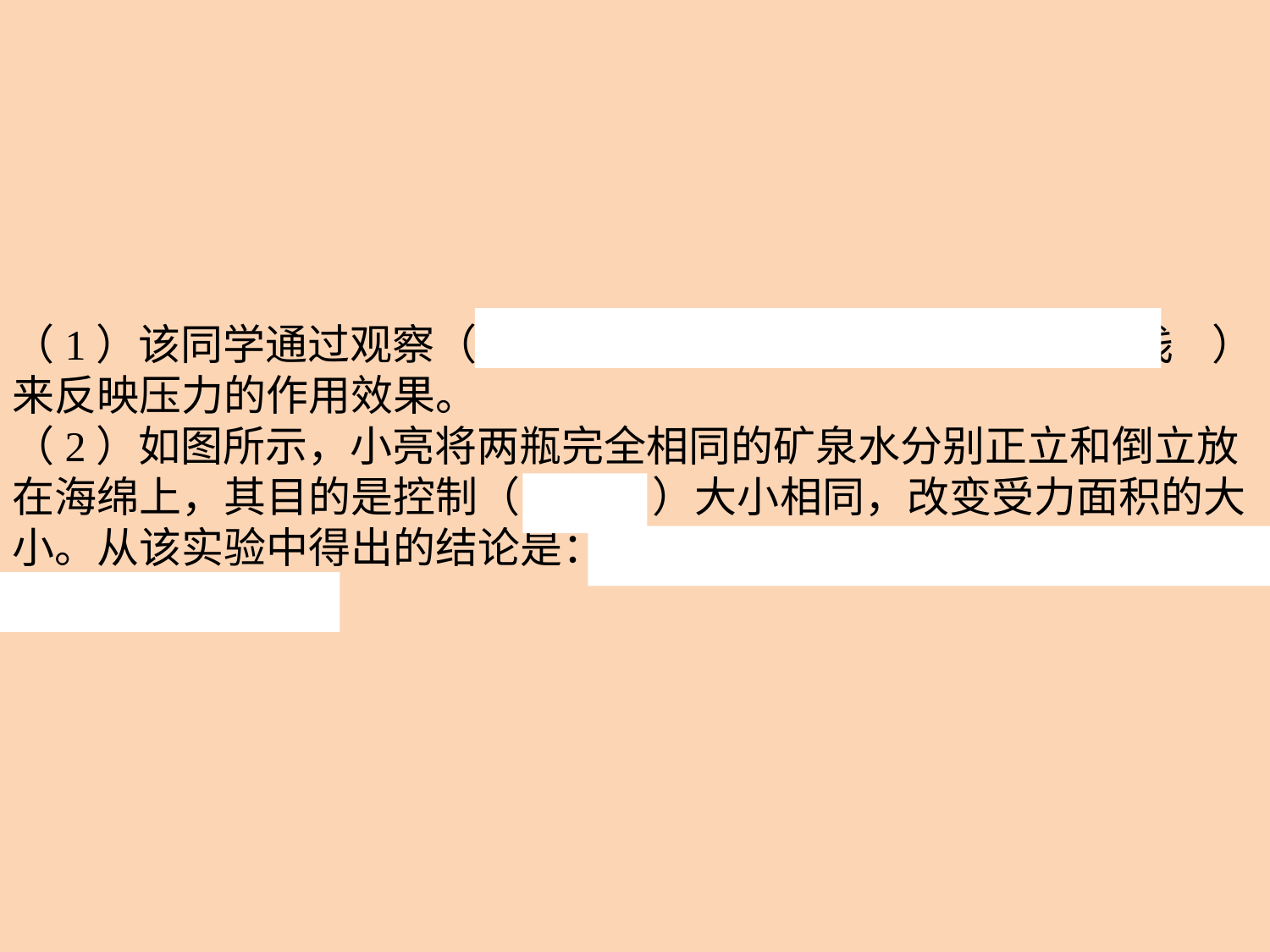

（1）该同学通过观察（  海绵的凹陷性程度或海绵的压痕深浅    ）来反映压力的作用效果。
（2）如图所示，小亮将两瓶完全相同的矿泉水分别正立和倒立放在海绵上，其目的是控制（  压力   ）大小相同，改变受力面积的大小。从该实验中得出的结论是：压力一定，受力面积越小，压力的作用效果越明显。